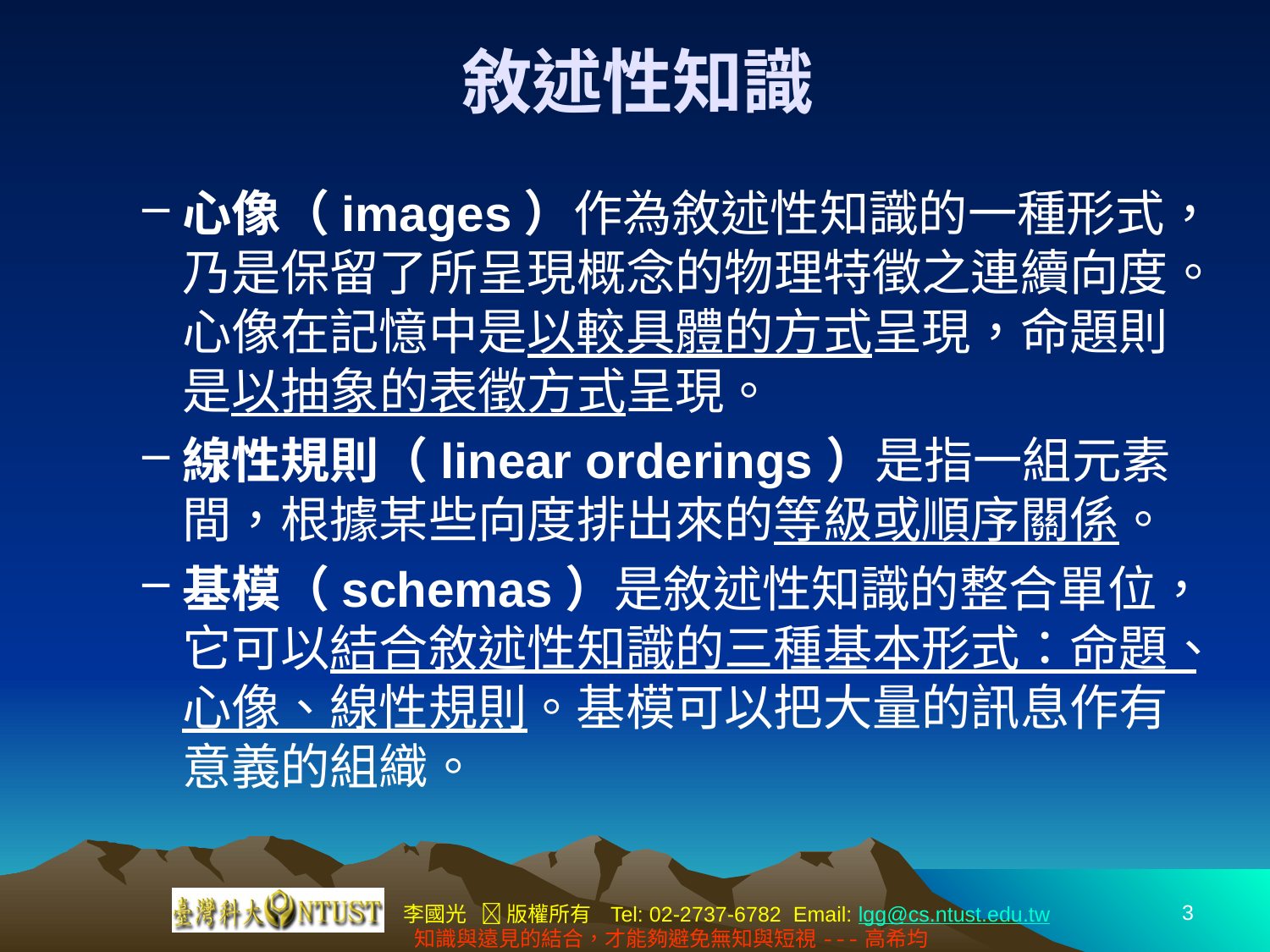

# 敘述性知識
心像（images）作為敘述性知識的一種形式，乃是保留了所呈現概念的物理特徵之連續向度。心像在記憶中是以較具體的方式呈現，命題則是以抽象的表徵方式呈現。
線性規則（linear orderings）是指一組元素間，根據某些向度排出來的等級或順序關係。
基模（schemas）是敘述性知識的整合單位，它可以結合敘述性知識的三種基本形式：命題、心像、線性規則。基模可以把大量的訊息作有意義的組織。

3